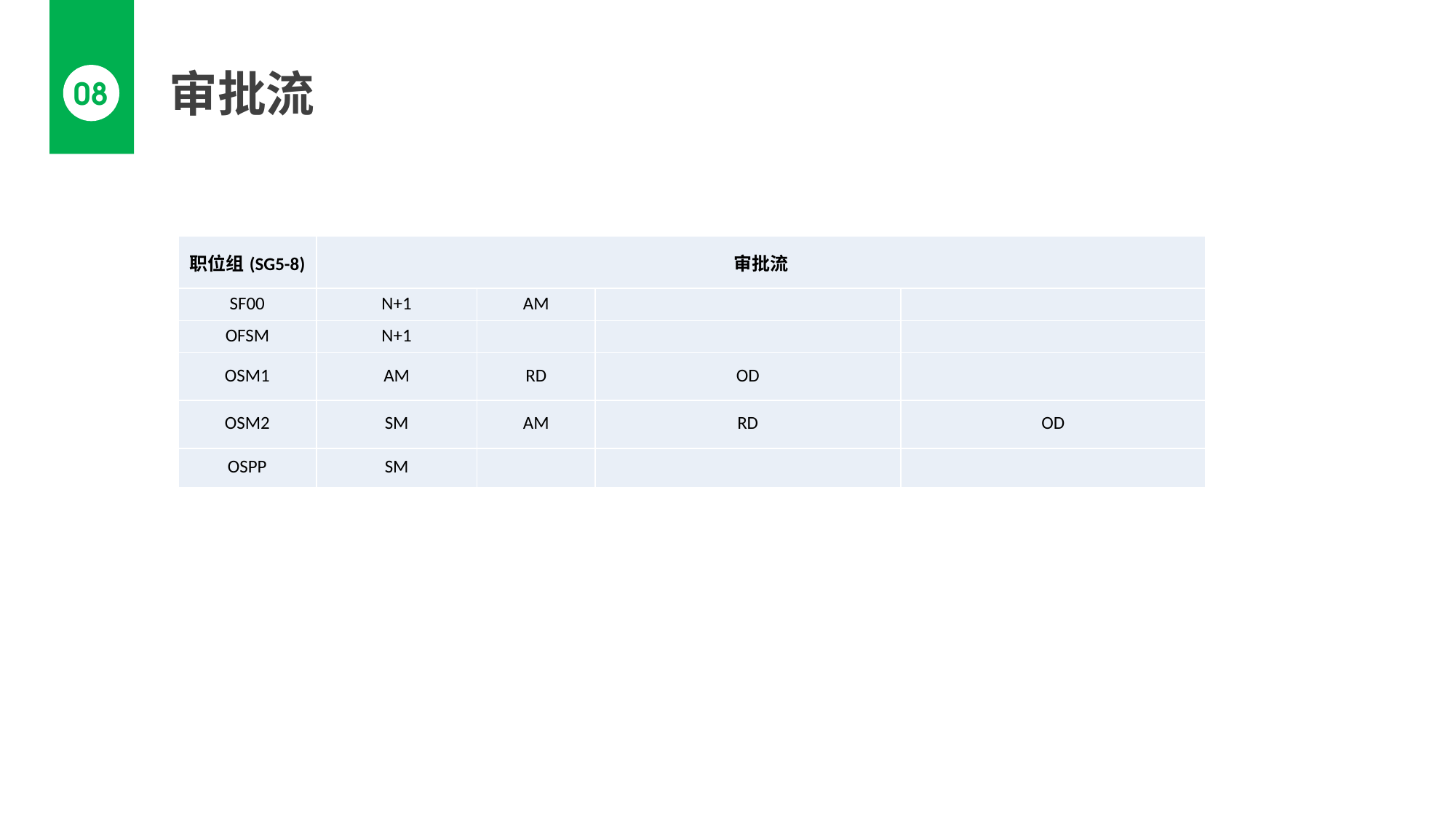

审批流
08
| 职位组(SG5-8) | 审批流 |  |  |  |
| --- | --- | --- | --- | --- |
| SF00 | N+1 | AM |  |  |
| OFSM | N+1 |  |  |  |
| OSM1 | AM | RD | OD |  |
| OSM2 | SM | AM | RD | OD |
| OSPP | SM |  |  |  |